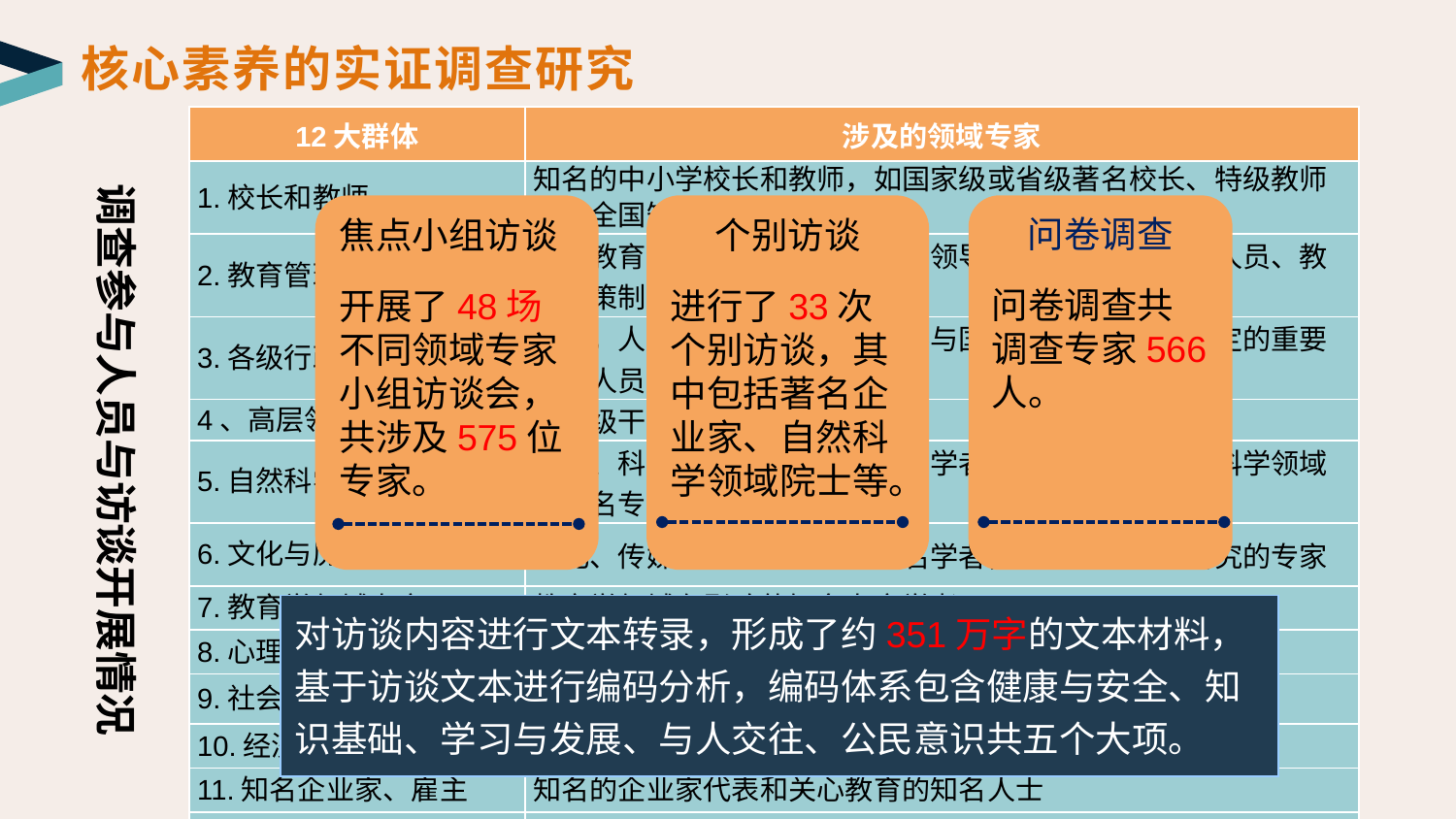

核心素养的实证调查研究

| 12大群体 | 涉及的领域专家 |
| --- | --- |
| 1.校长和教师 | 知名的中小学校长和教师，如国家级或省级著名校长、特级教师等，全国知名的教育改革者 |
| 2.教育管理者 | 各级教育行政部门有一定影响的领导，教育领域的管理人员、教育政策制定者等 |
| 3.各级行政领导 | 例如，人大代表或政协委员，参与国家相关政策决议制定的重要行政人员 |
| 4、高层领导干部 | 市局级干部 |
| 5.自然科学技术领域专家 | 数学、科学、技术等领域的知名学者、教授，其他自然科学领域的知名专家 |
| 6.文化与历史领域专家 | 文化、传媒、历史等领域的知名学者，包括传统文化研究的专家 |
| 7.教育学领域专家 | 教育学领域有影响的知名专家学者 |
| 8.心理学领域专家 | 心理学领域有影响的知名专家学者 |
| 9.社会学领域专家 | 社会学、哲学、法律等领域有影响的专家学者 |
| 10.经济学领域专家 | 经济学领域有影响的知名专家学者 |
| 11.知名企业家、雇主 | 知名的企业家代表和关心教育的知名人士 |
| 12.航空航天领域专家 | 航天领域有影响的知名专家学者 |
调查参与人员与访谈开展情况
焦点小组访谈
开展了48场不同领域专家小组访谈会，共涉及575位专家。
个别访谈
进行了33次个别访谈，其中包括著名企业家、自然科学领域院士等。
问卷调查
问卷调查共调查专家566人。
对访谈内容进行文本转录，形成了约351万字的文本材料，基于访谈文本进行编码分析，编码体系包含健康与安全、知识基础、学习与发展、与人交往、公民意识共五个大项。